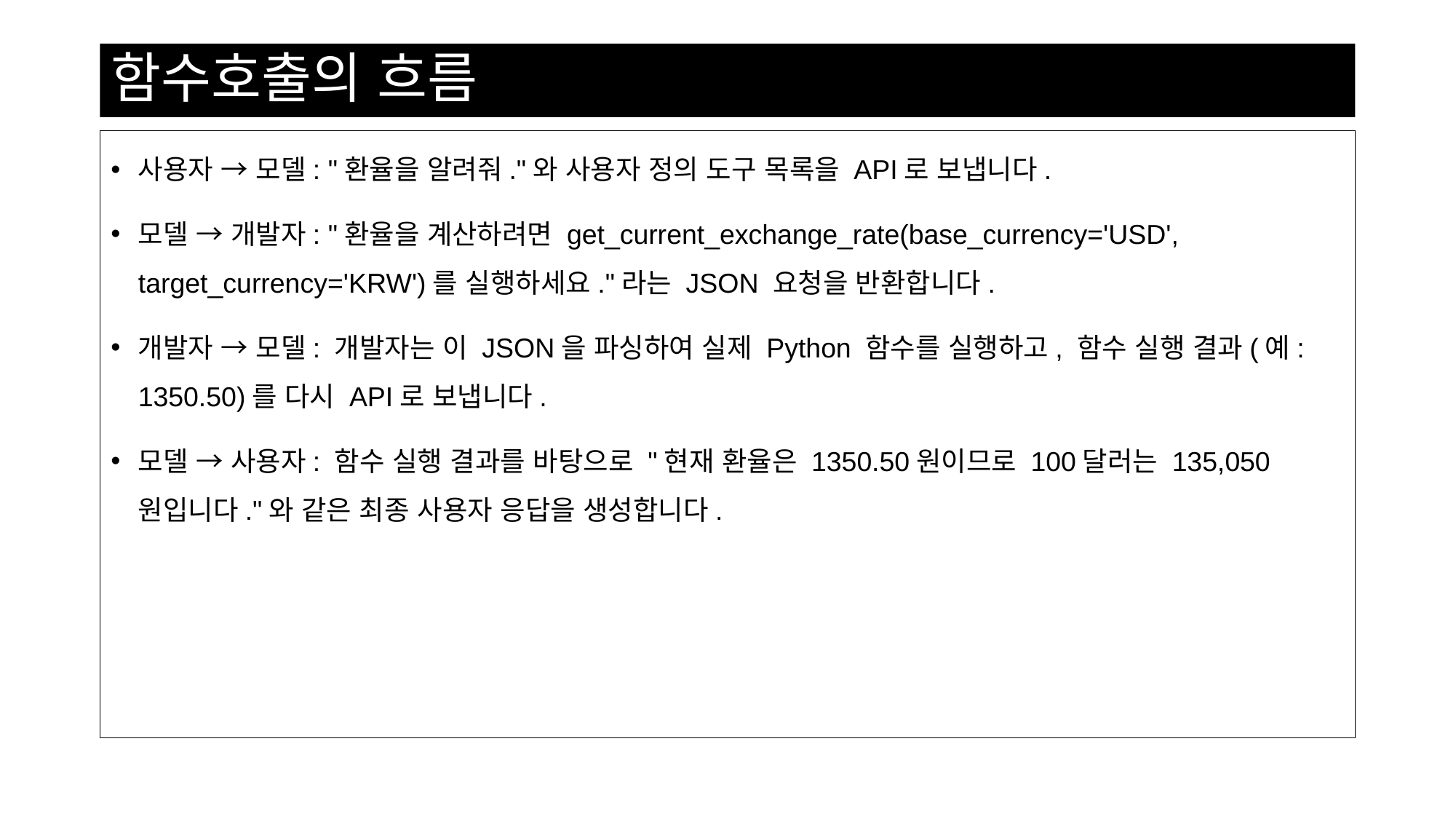

# 함수호출의 흐름
사용자 → 모델: "환율을 알려줘."와 사용자 정의 도구 목록을 API로 보냅니다.
모델 → 개발자: "환율을 계산하려면 get_current_exchange_rate(base_currency='USD', target_currency='KRW')를 실행하세요."라는 JSON 요청을 반환합니다.
개발자 → 모델: 개발자는 이 JSON을 파싱하여 실제 Python 함수를 실행하고, 함수 실행 결과(예: 1350.50)를 다시 API로 보냅니다.
모델 → 사용자: 함수 실행 결과를 바탕으로 "현재 환율은 1350.50원이므로 100달러는 135,050원입니다."와 같은 최종 사용자 응답을 생성합니다.